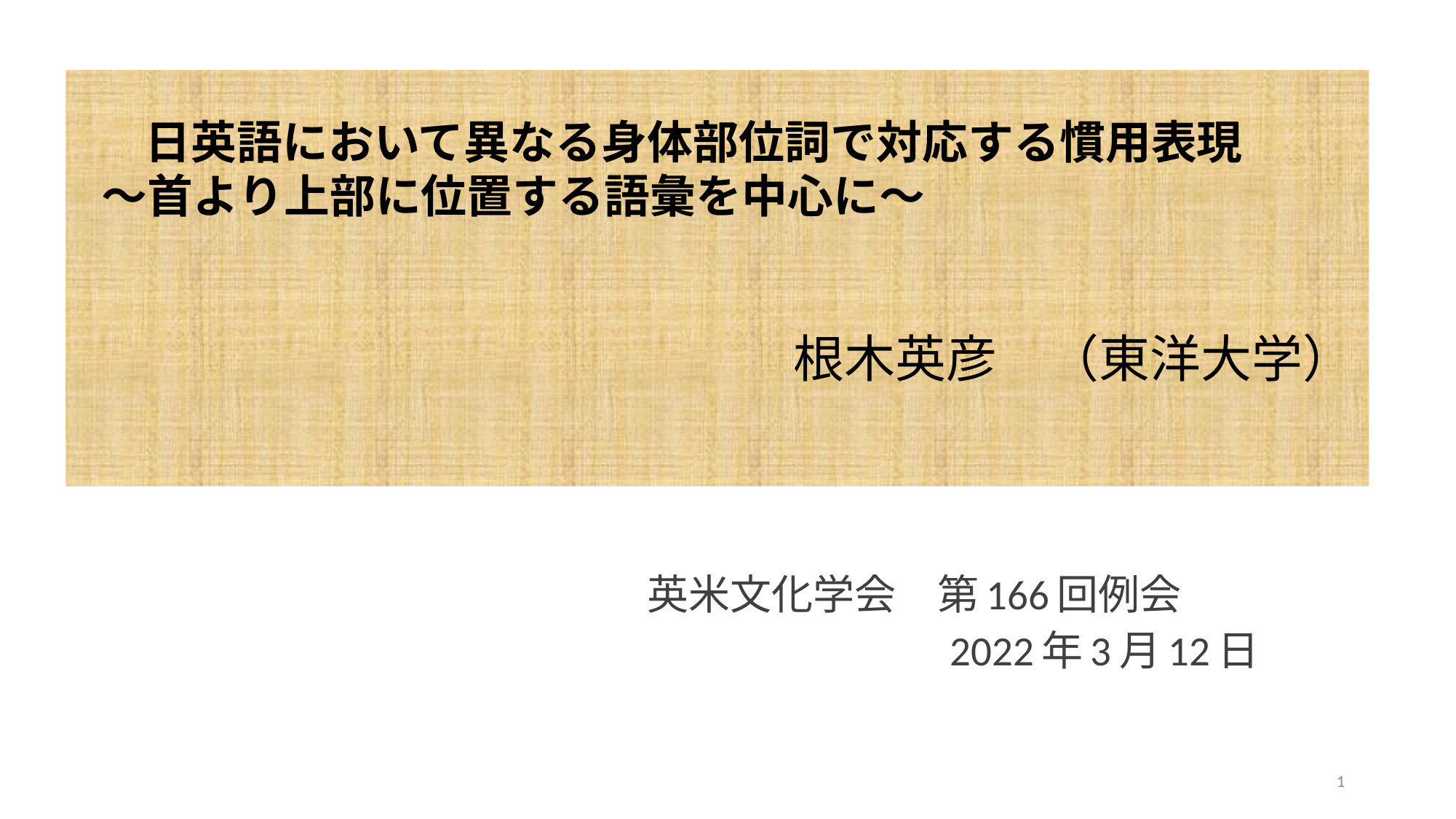

# 日英語において異なる身体部位詞で対応する慣用表現　 ～首より上部に位置する語彙を中心に～　　　　　　　　　　 　　　　　　　　　　　　　　 　　　　　　　　　　　　　　根木英彦　（東洋大学）
　　　　　　　　　　英米文化学会　第166回例会
　　　　　　　　　　　　　　　　　　2022年3月12日
1